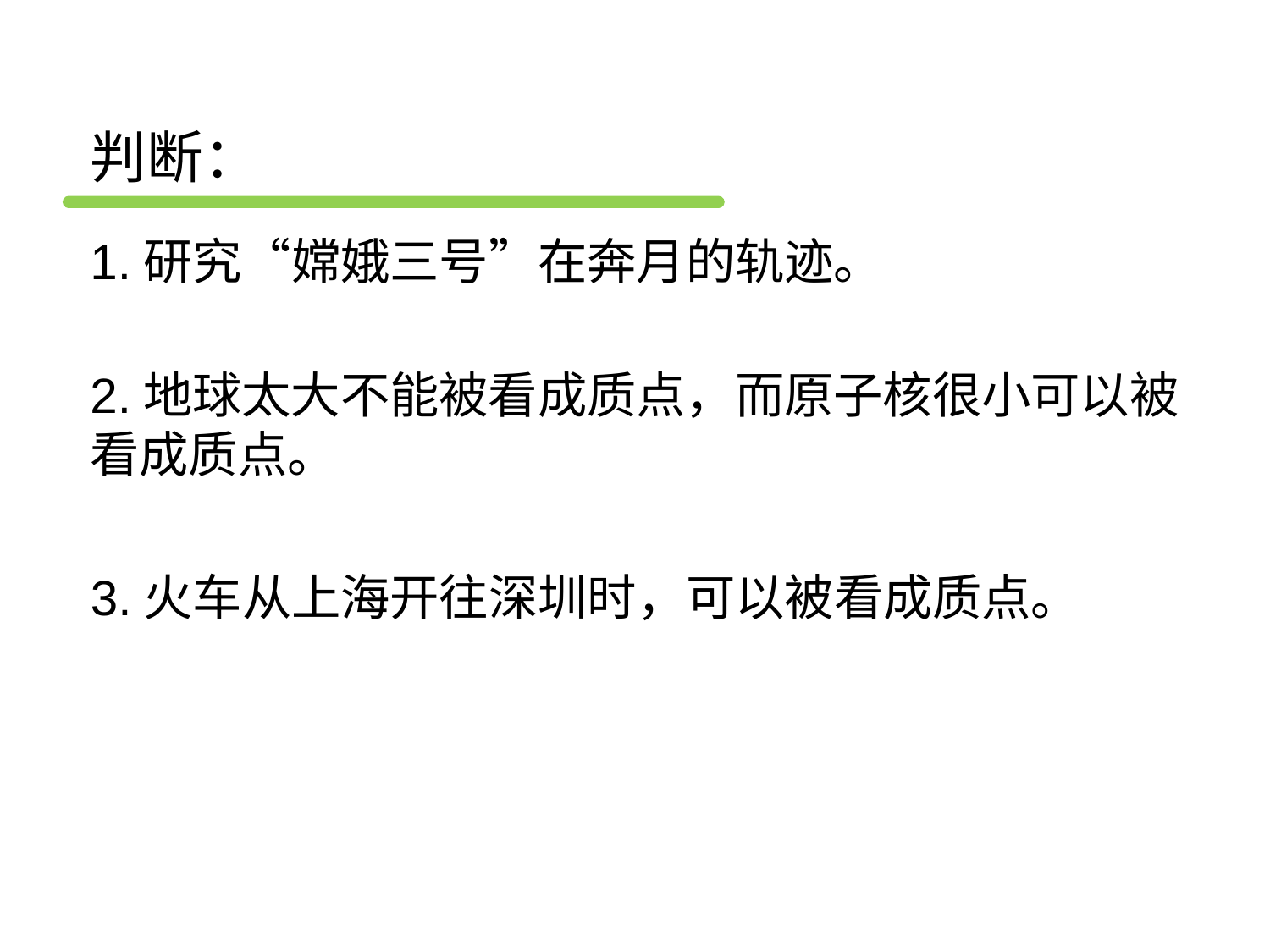

判断：

1.研究“嫦娥三号”在奔月的轨迹。

2.地球太大不能被看成质点，而原子核很小可以被看成质点。
3.火车从上海开往深圳时，可以被看成质点。